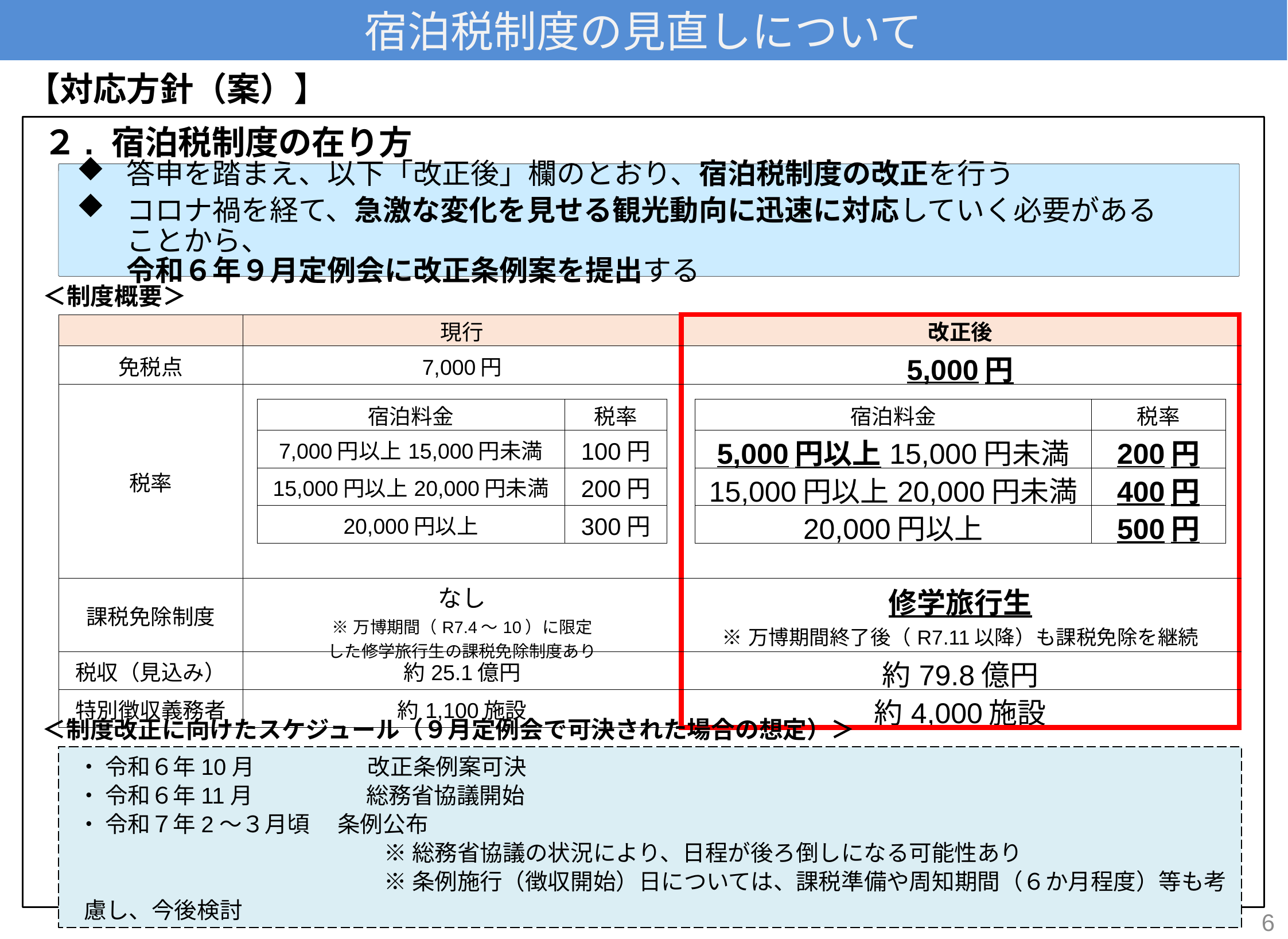

宿泊税制度の見直しについて
【対応方針（案）】

２. 宿泊税制度の在り方

答申を踏まえ、以下「改正後」欄のとおり、宿泊税制度の改正を行う
コロナ禍を経て、急激な変化を見せる観光動向に迅速に対応していく必要があることから、
令和６年９月定例会に改正条例案を提出する
＜制度概要＞
|  | 現行 |  |  |  | 改正後 |  |  |  |
| --- | --- | --- | --- | --- | --- | --- | --- | --- |
| 免税点 | 7,000円 |  |  |  | 5,000円 |  |  |  |
| 税率 |  |  |  |  |  |  |  |  |
|  |  | 宿泊料金 | 税率 |  |  | 宿泊料金 | 税率 |  |
|  |  | 7,000円以上15,000円未満 | 100円 |  |  | 5,000円以上15,000円未満 | 200円 |  |
|  |  | 15,000円以上20,000円未満 | 200円 |  |  | 15,000円以上20,000円未満 | 400円 |  |
|  |  | 20,000円以上 | 300円 |  |  | 20,000円以上 | 500円 |  |
|  |  |  |  |  |  |  |  |  |
| 課税免除制度 | なし ※万博期間（R7.4～10）に限定 した修学旅行生の課税免除制度あり |  |  |  | 修学旅行生 ※万博期間終了後（R7.11以降）も課税免除を継続 |  |  |  |
| 税収（見込み） | 約25.1億円 |  |  |  | 約79.8億円 |  |  |  |
| 特別徴収義務者 | 約1,100施設 |  |  |  | 約4,000施設 |  |  |  |
＜制度改正に向けたスケジュール（９月定例会で可決された場合の想定）＞
 ・ 令和６年10月　　　　　改正条例案可決
 ・ 令和６年11月　　　　　総務省協議開始
 ・ 令和７年2～３月頃　 条例公布
　　　　　　　　　　　　　　※ 総務省協議の状況により、日程が後ろ倒しになる可能性あり
　　　　　　　　　　　　　　※ 条例施行（徴収開始）日については、課税準備や周知期間（６か月程度）等も考慮し、今後検討
6